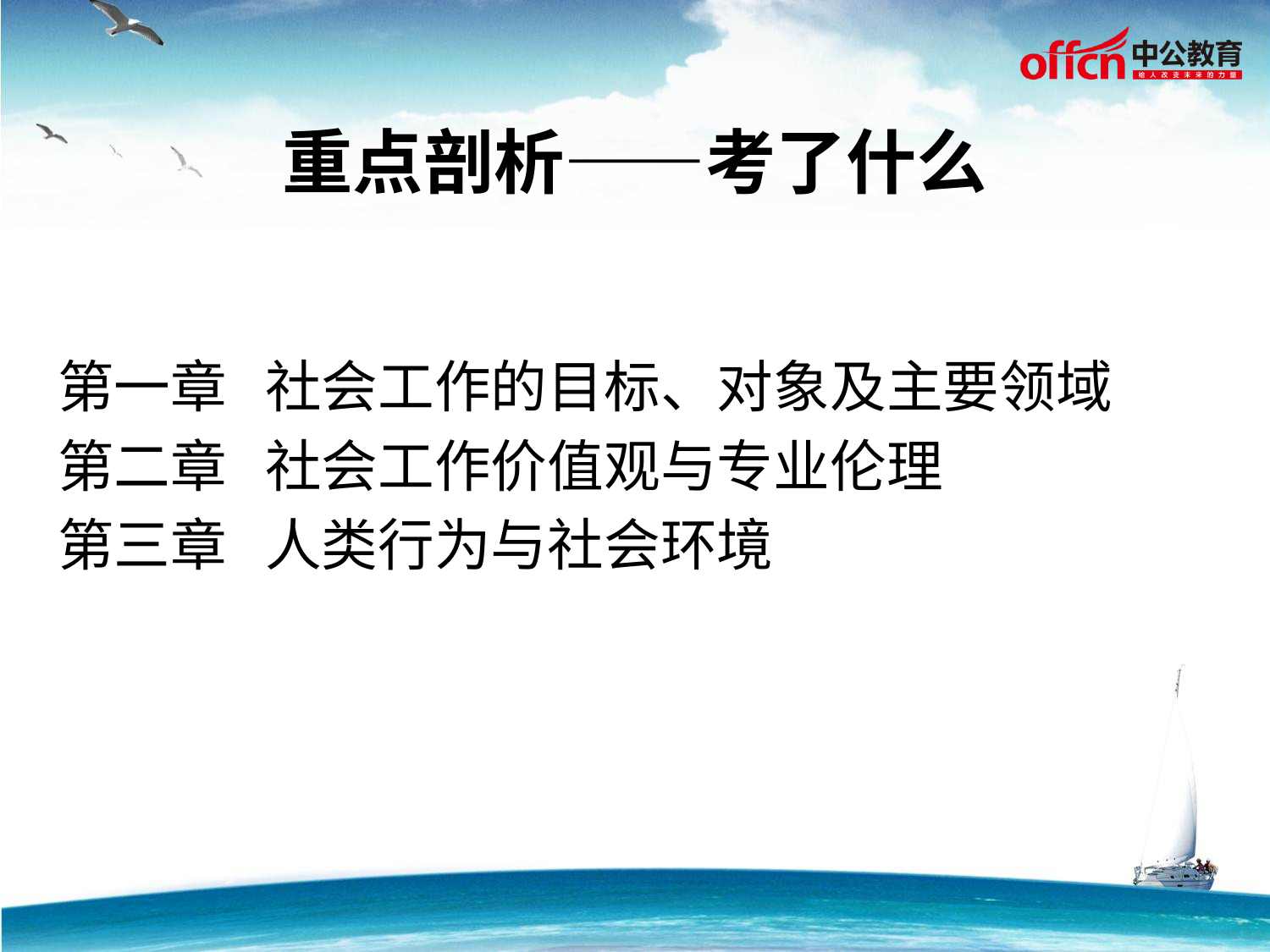

# 重点剖析——考了什么

第一章   社会工作的目标、对象及主要领域
第二章   社会工作价值观与专业伦理
第三章   人类行为与社会环境